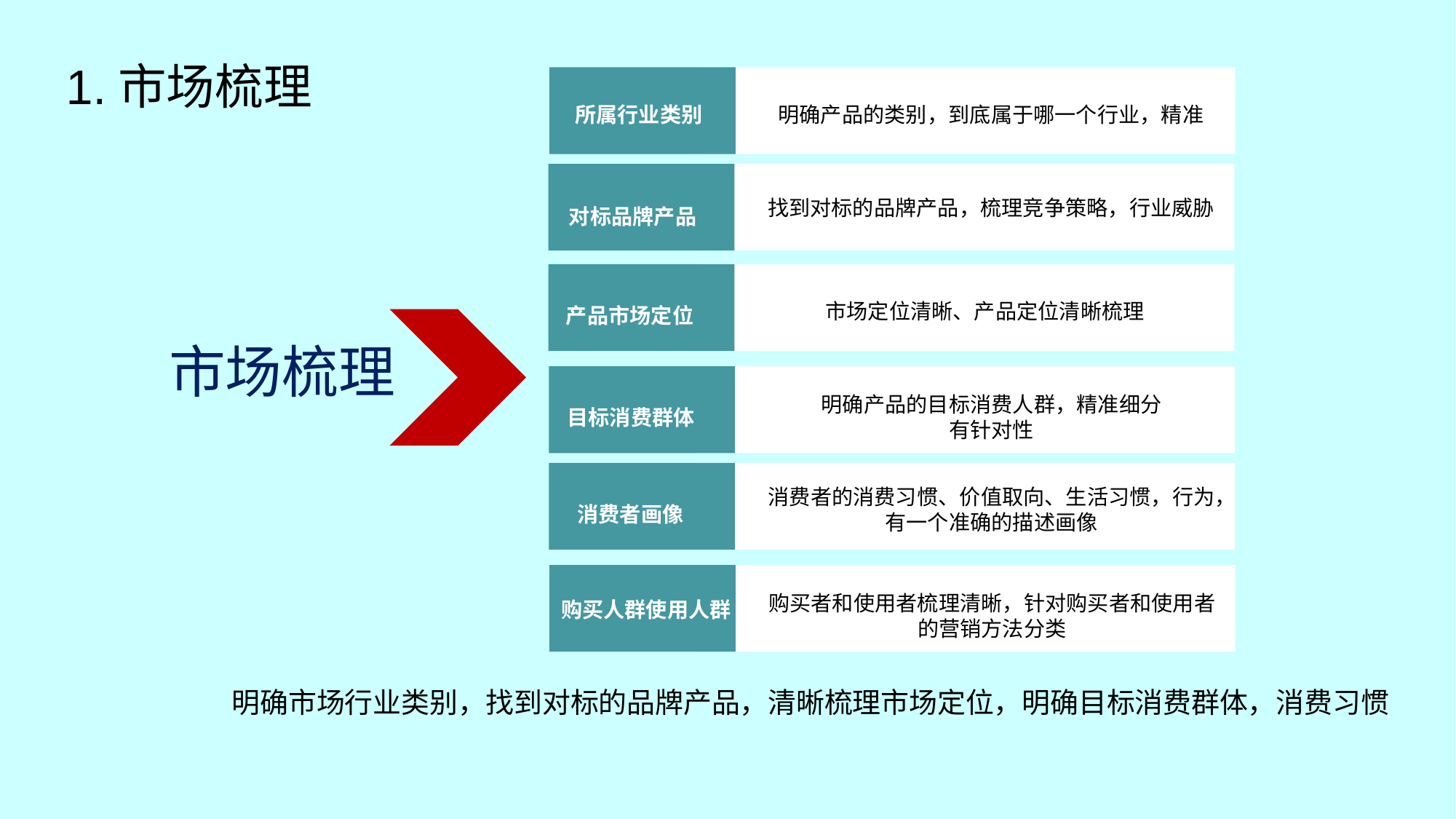

1.市场梳理

明确产品的类别，到底属于哪一个行业，精准
所属行业类别

找到对标的品牌产品，梳理竞争策略，行业威胁
对标品牌产品

市场定位清晰、产品定位清晰梳理
产品市场定位

市场梳理

明确产品的目标消费人群，精准细分
有针对性
目标消费群体

消费者的消费习惯、价值取向、生活习惯，行为，有一个准确的描述画像
消费者画像

购买者和使用者梳理清晰，针对购买者和使用者的营销方法分类
购买人群使用人群
明确市场行业类别，找到对标的品牌产品，清晰梳理市场定位，明确目标消费群体，消费习惯